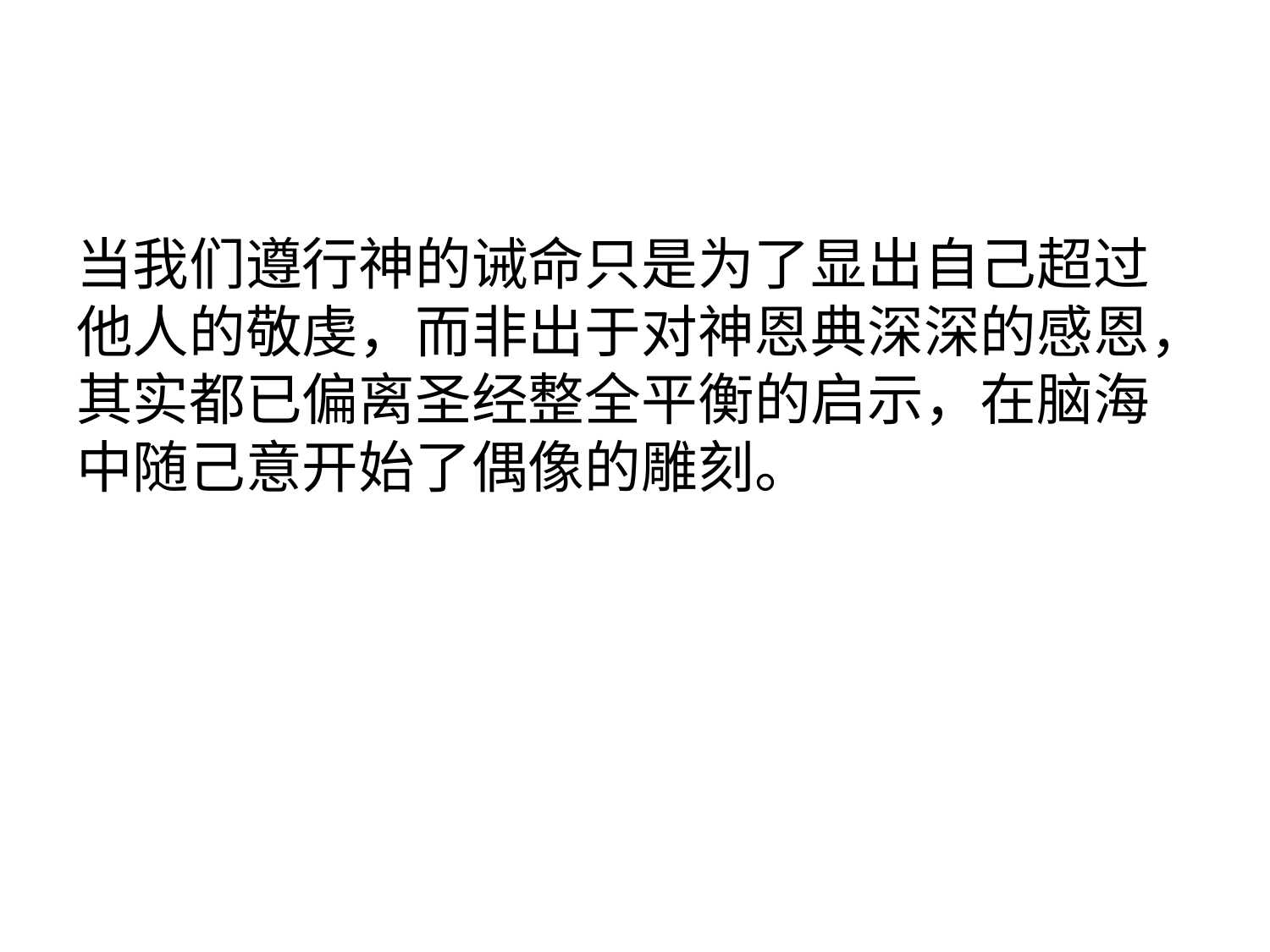

#
当我们遵行神的诫命只是为了显出自己超过他人的敬虔，而非出于对神恩典深深的感恩，其实都已偏离圣经整全平衡的启示，在脑海中随己意开始了偶像的雕刻。